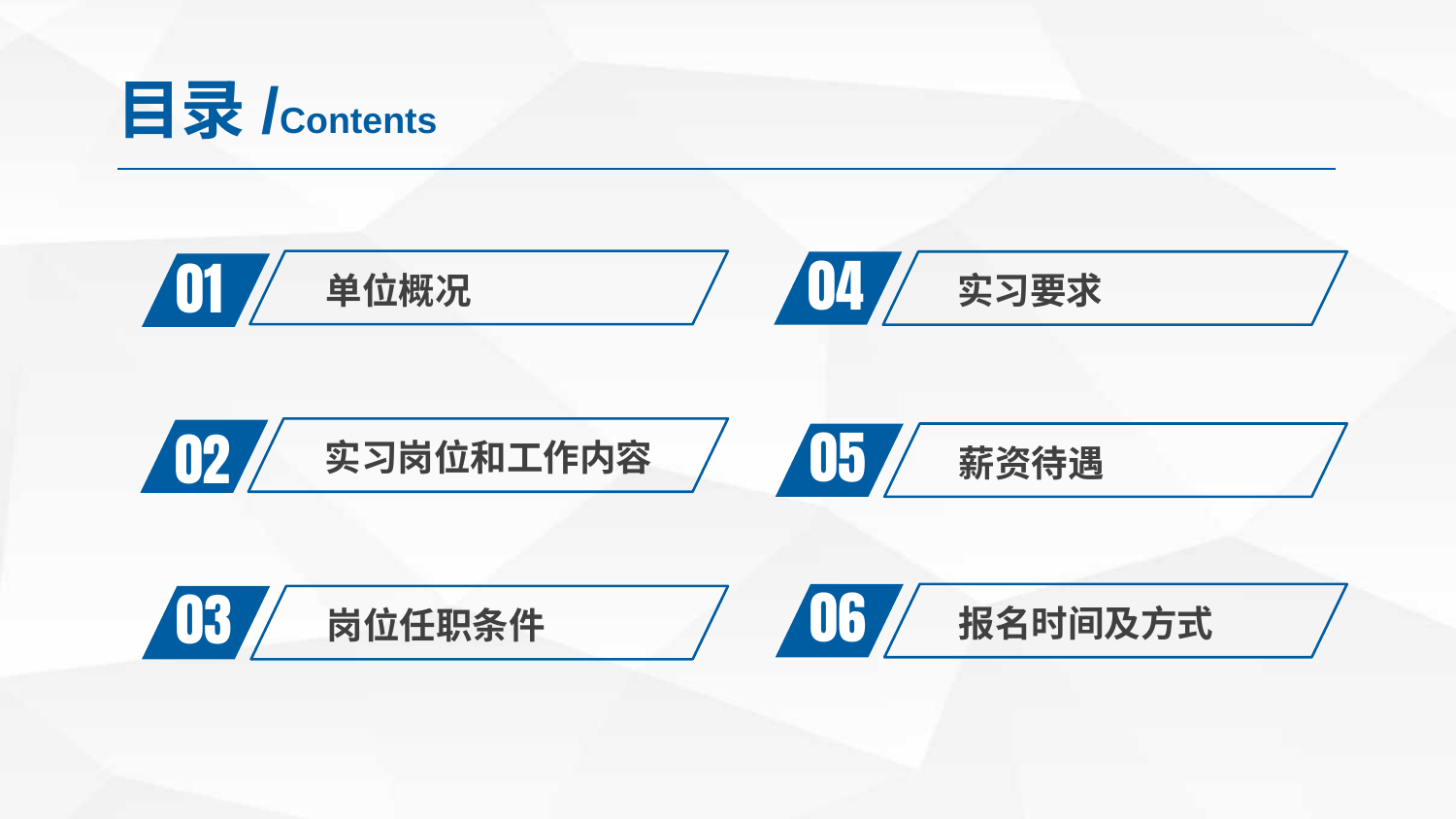

目录/Contents
04

01

单位概况

实习要求
05

实习岗位和工作内容

02

薪资待遇
06

03

报名时间及方式

岗位任职条件